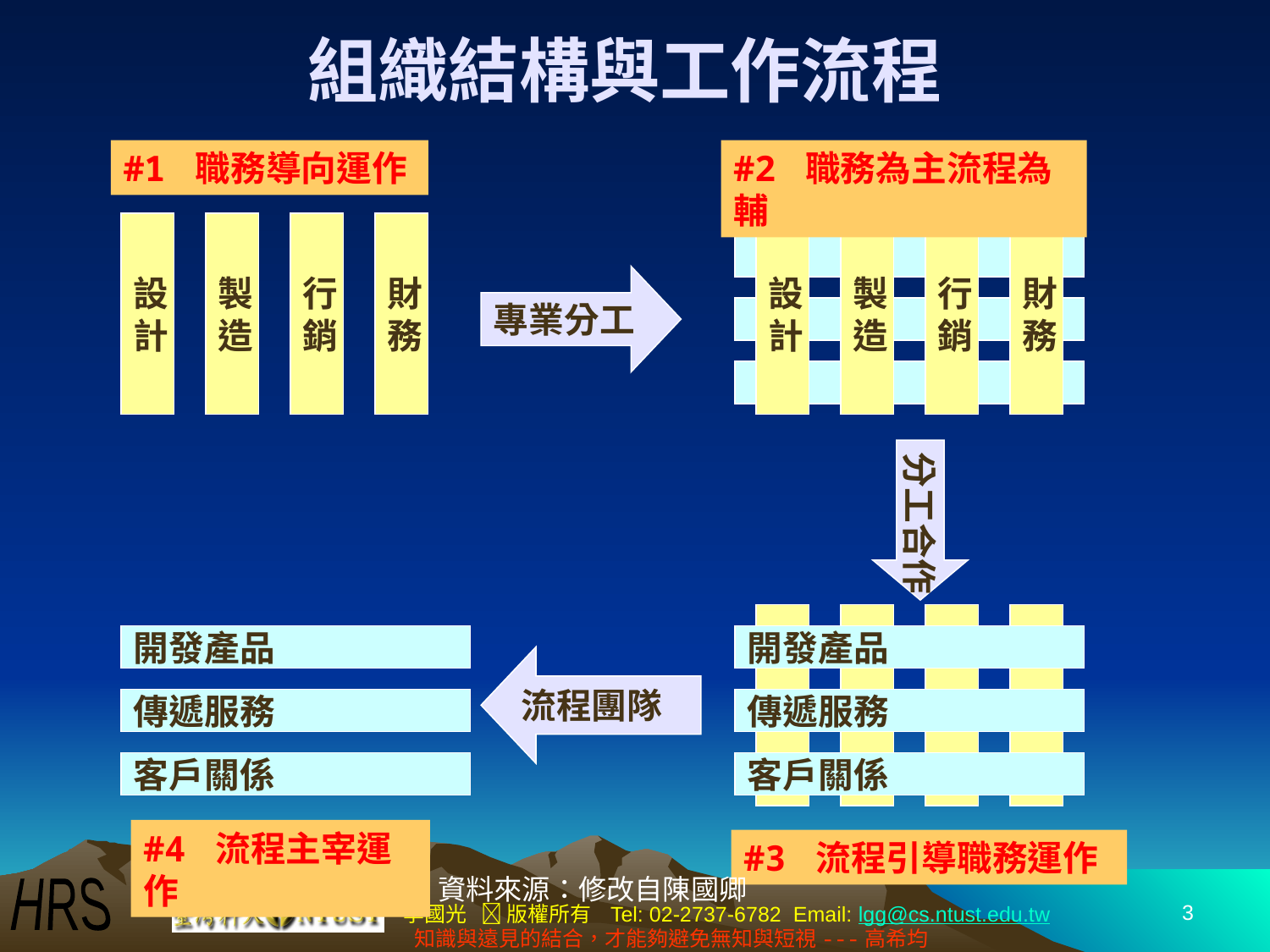

# 組織結構與工作流程
#1 職務導向運作
設
計
製
造
行
銷
財
務
#2 職務為主流程為輔
設
計
製
造
行
銷
財
務

專業分工
分工合作

開發產品
傳遞服務
客戶關係
#3 流程引導職務運作
開發產品
傳遞服務
客戶關係
#4 流程主宰運作
流程團隊
資料來源：修改自陳國卿
3
HRS